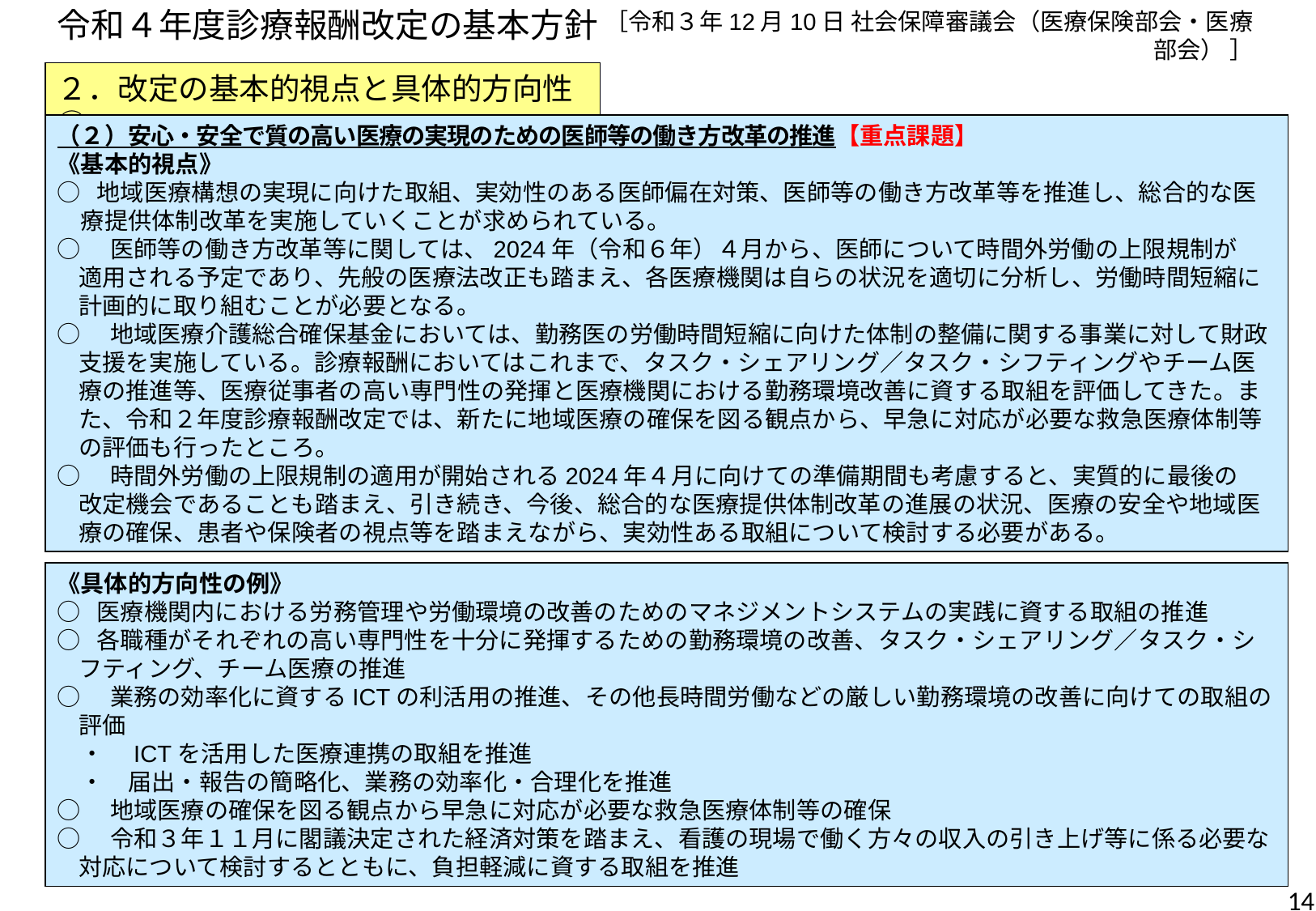

# 令和４年度診療報酬改定の基本方針
［令和３年12月10日 社会保障審議会（医療保険部会・医療部会） ］
２．改定の基本的視点と具体的方向性⑤
（２）安心・安全で質の高い医療の実現のための医師等の働き方改革の推進【重点課題】
《基本的視点》
○  地域医療構想の実現に向けた取組、実効性のある医師偏在対策、医師等の働き方改革等を推進し、総合的な医
　療提供体制改革を実施していくことが求められている。
○　医師等の働き方改革等に関しては、2024年（令和６年）４月から、医師について時間外労働の上限規制が
   適用される予定であり、先般の医療法改正も踏まえ、各医療機関は自らの状況を適切に分析し、労働時間短縮に
   計画的に取り組むことが必要となる。
○　地域医療介護総合確保基金においては、勤務医の労働時間短縮に向けた体制の整備に関する事業に対して財政
   支援を実施している。診療報酬においてはこれまで、タスク・シェアリング／タスク・シフティングやチーム医
   療の推進等、医療従事者の高い専門性の発揮と医療機関における勤務環境改善に資する取組を評価してきた。ま
   た、令和２年度診療報酬改定では、新たに地域医療の確保を図る観点から、早急に対応が必要な救急医療体制等
   の評価も行ったところ。
○　時間外労働の上限規制の適用が開始される2024年４月に向けての準備期間も考慮すると、実質的に最後の
   改定機会であることも踏まえ、引き続き、今後、総合的な医療提供体制改革の進展の状況、医療の安全や地域医
   療の確保、患者や保険者の視点等を踏まえながら、実効性ある取組について検討する必要がある。
《具体的方向性の例》
○  医療機関内における労務管理や労働環境の改善のためのマネジメントシステムの実践に資する取組の推進
○  各職種がそれぞれの高い専門性を十分に発揮するための勤務環境の改善、タスク・シェアリング／タスク・シ
   フティング、チーム医療の推進
○　業務の効率化に資するICTの利活用の推進、その他長時間労働などの厳しい勤務環境の改善に向けての取組の
   評価
　・　ICTを活用した医療連携の取組を推進
　・　届出・報告の簡略化、業務の効率化・合理化を推進
○　地域医療の確保を図る観点から早急に対応が必要な救急医療体制等の確保
○　令和３年１１月に閣議決定された経済対策を踏まえ、看護の現場で働く方々の収入の引き上げ等に係る必要な
   対応について検討するとともに、負担軽減に資する取組を推進
14